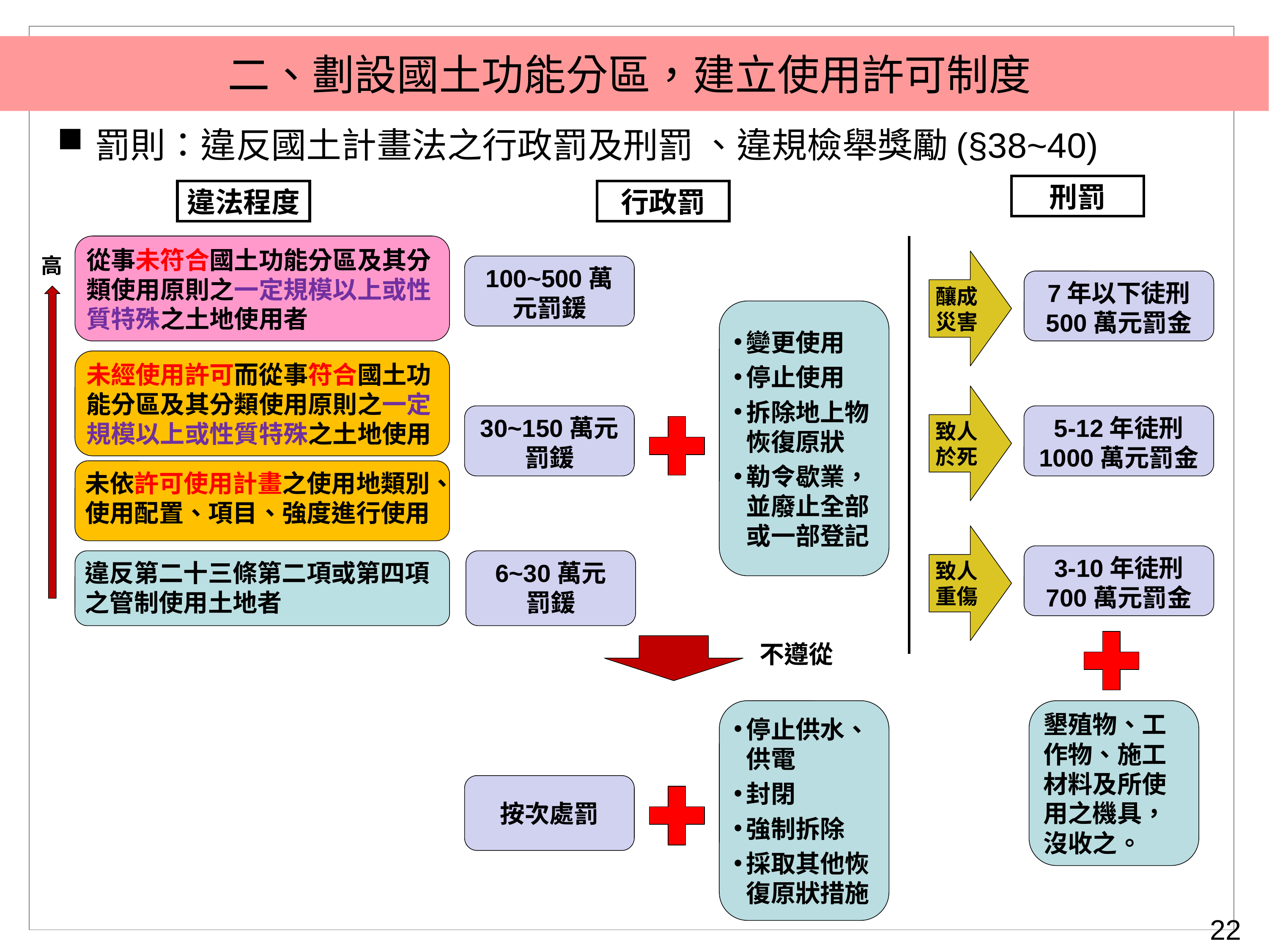

二、劃設國土功能分區，建立使用許可制度
罰則：違反國土計畫法之行政罰及刑罰 、違規檢舉獎勵(§38~40)
刑罰
違法程度
行政罰
從事未符合國土功能分區及其分類使用原則之一定規模以上或性質特殊之土地使用者
高
釀成災害
100~500萬元罰鍰
7年以下徒刑
500萬元罰金

變更使用
停止使用
拆除地上物恢復原狀
勒令歇業，並廢止全部或一部登記
未經使用許可而從事符合國土功能分區及其分類使用原則之一定規模以上或性質特殊之土地使用
致人於死
30~150萬元罰鍰

5-12年徒刑
1000萬元罰金
未依許可使用計畫之使用地類別、使用配置、項目、強度進行使用
致人重傷
3-10年徒刑
700萬元罰金
違反第二十三條第二項或第四項之管制使用土地者
6~30萬元
罰鍰

不遵從
停止供水、供電
封閉
強制拆除
採取其他恢復原狀措施
墾殖物、工作物、施工材料及所使用之機具，沒收之。
按次處罰

22